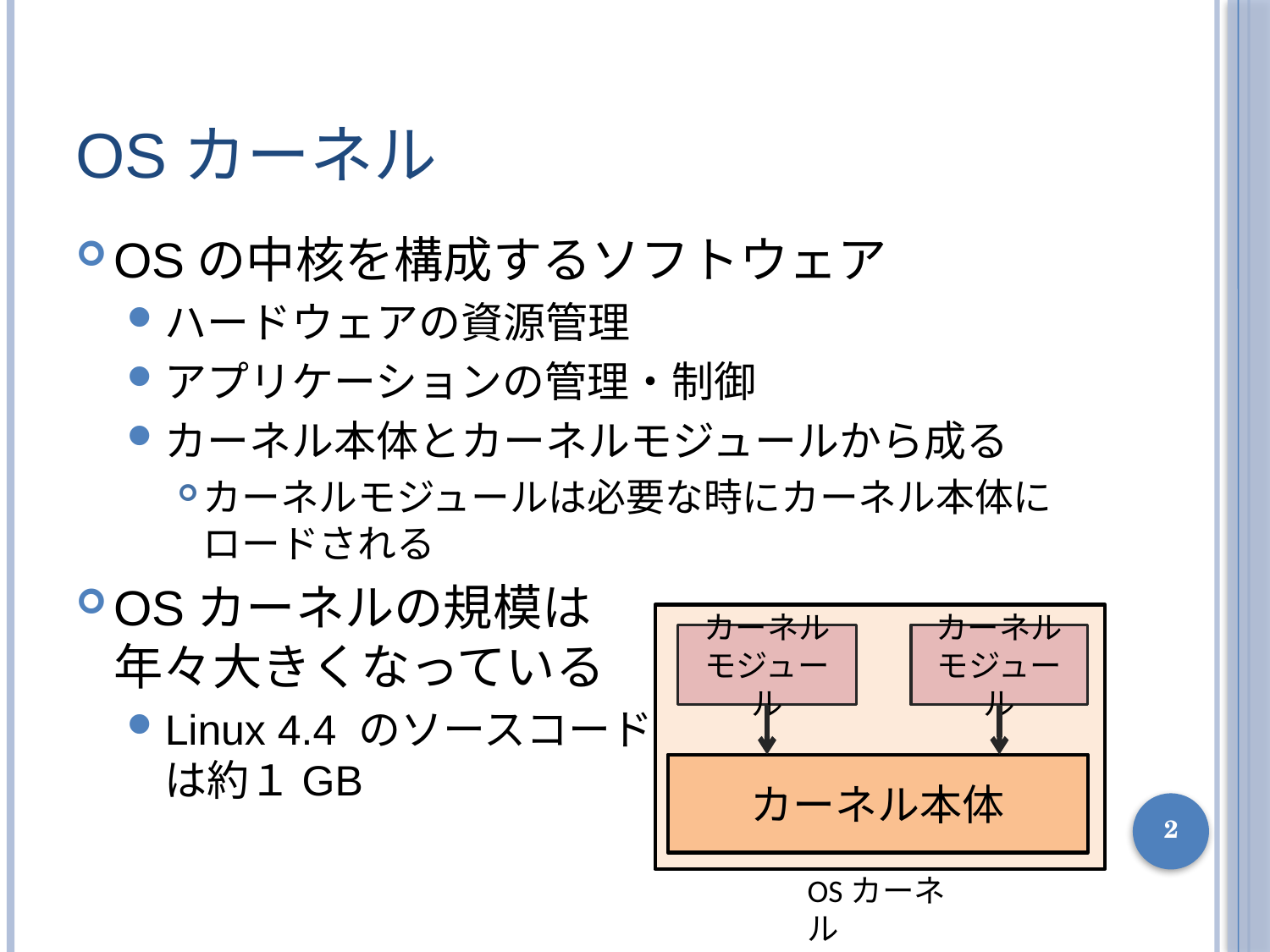

# OSカーネル
OSの中核を構成するソフトウェア
ハードウェアの資源管理
アプリケーションの管理・制御
カーネル本体とカーネルモジュールから成る
カーネルモジュールは必要な時にカーネル本体にロードされる
OSカーネルの規模は
年々大きくなっている
Linux 4.4 のソースコード
は約１GB

カーネル
モジュール
カーネル
モジュール
カーネル本体
2
OSカーネル